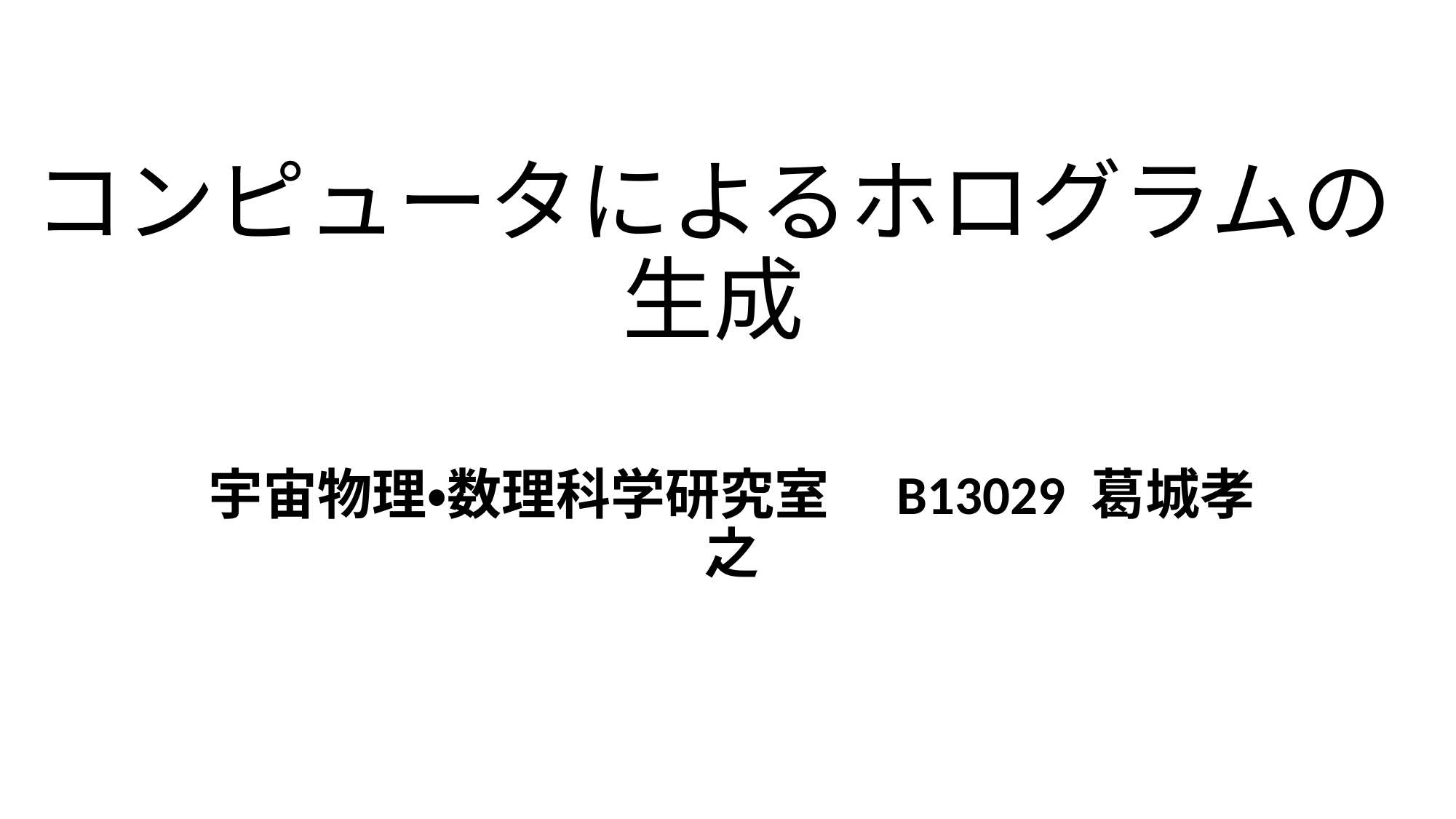

# コンピュータによるホログラムの生成
宇宙物理・数理科学研究室　B13029 葛城孝之